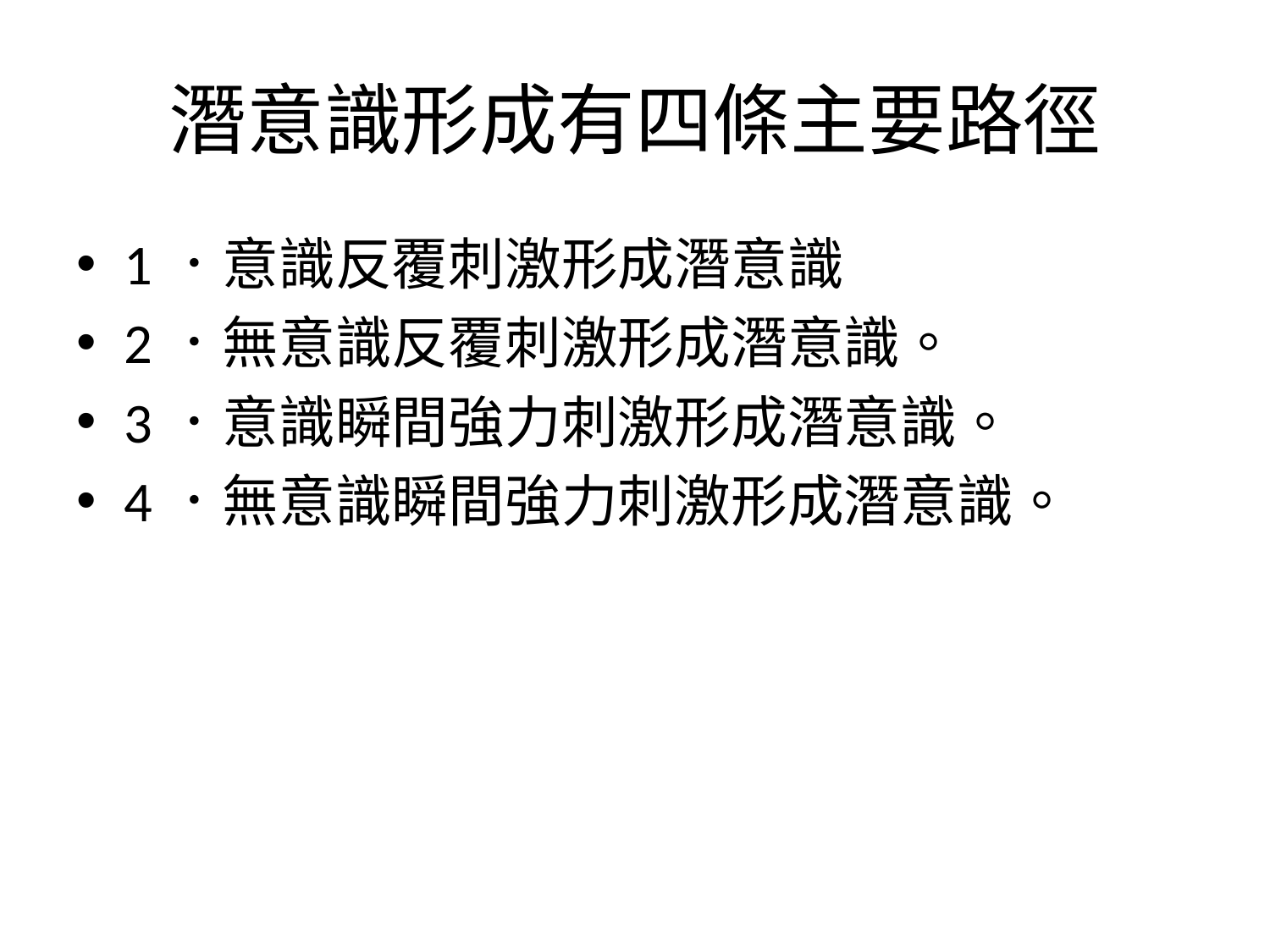

# 潛意識形成有四條主要路徑
1．意識反覆刺激形成潛意識
2．無意識反覆刺激形成潛意識。
3．意識瞬間強力刺激形成潛意識。
4．無意識瞬間強力刺激形成潛意識。